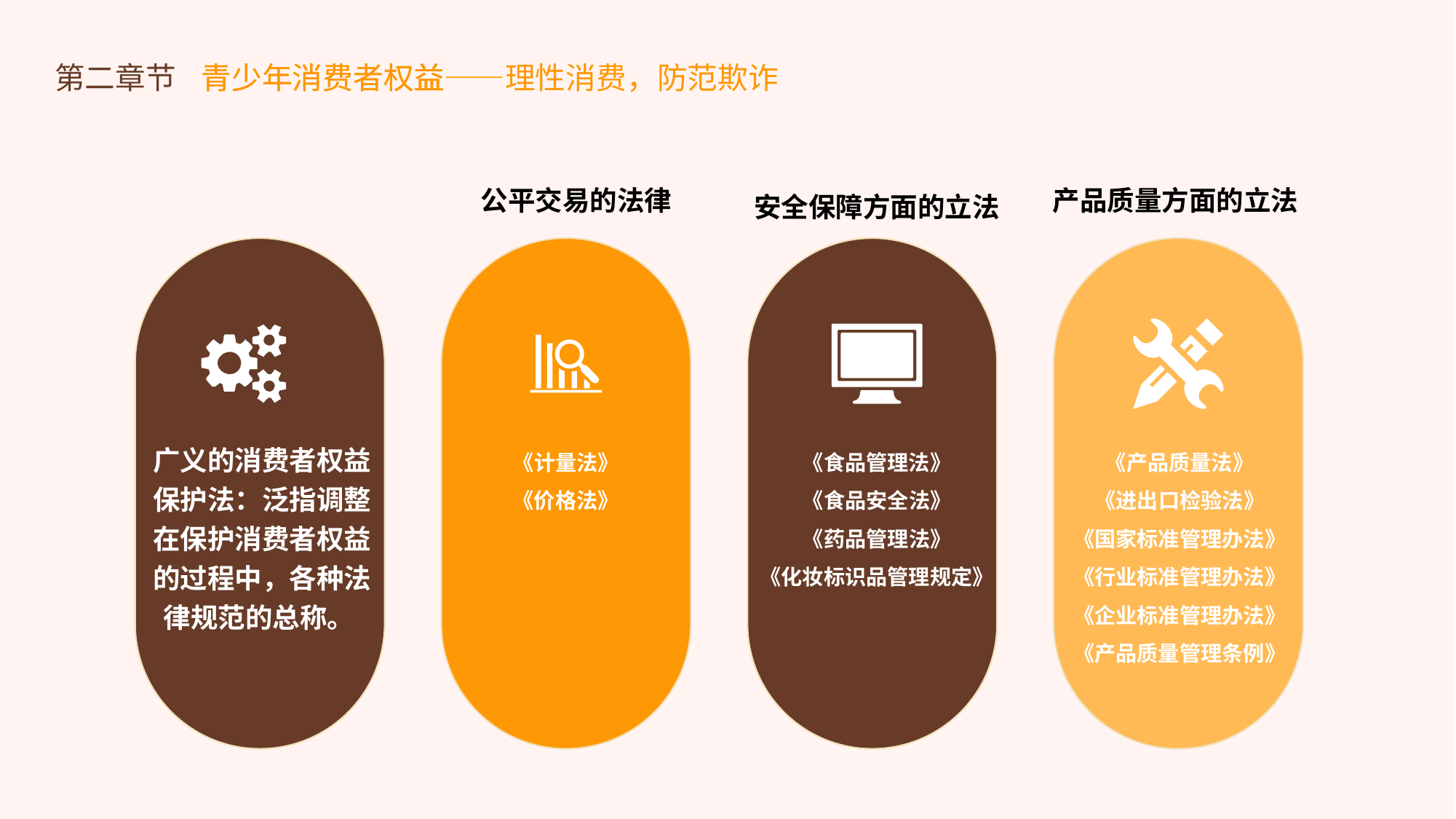

第二章节
青少年消费者权益
青少年消费者权益——理性消费，防范欺诈
公平交易的法律
产品质量方面的立法
安全保障方面的立法

广义的消费者权益保护法：泛指调整在保护消费者权益的过程中，各种法律规范的总称。
《计量法》
《价格法》
《食品管理法》
《食品安全法》
《药品管理法》
《化妆标识品管理规定》
《产品质量法》
《进出口检验法》
《国家标准管理办法》
《行业标准管理办法》
《企业标准管理办法》
《产品质量管理条例》